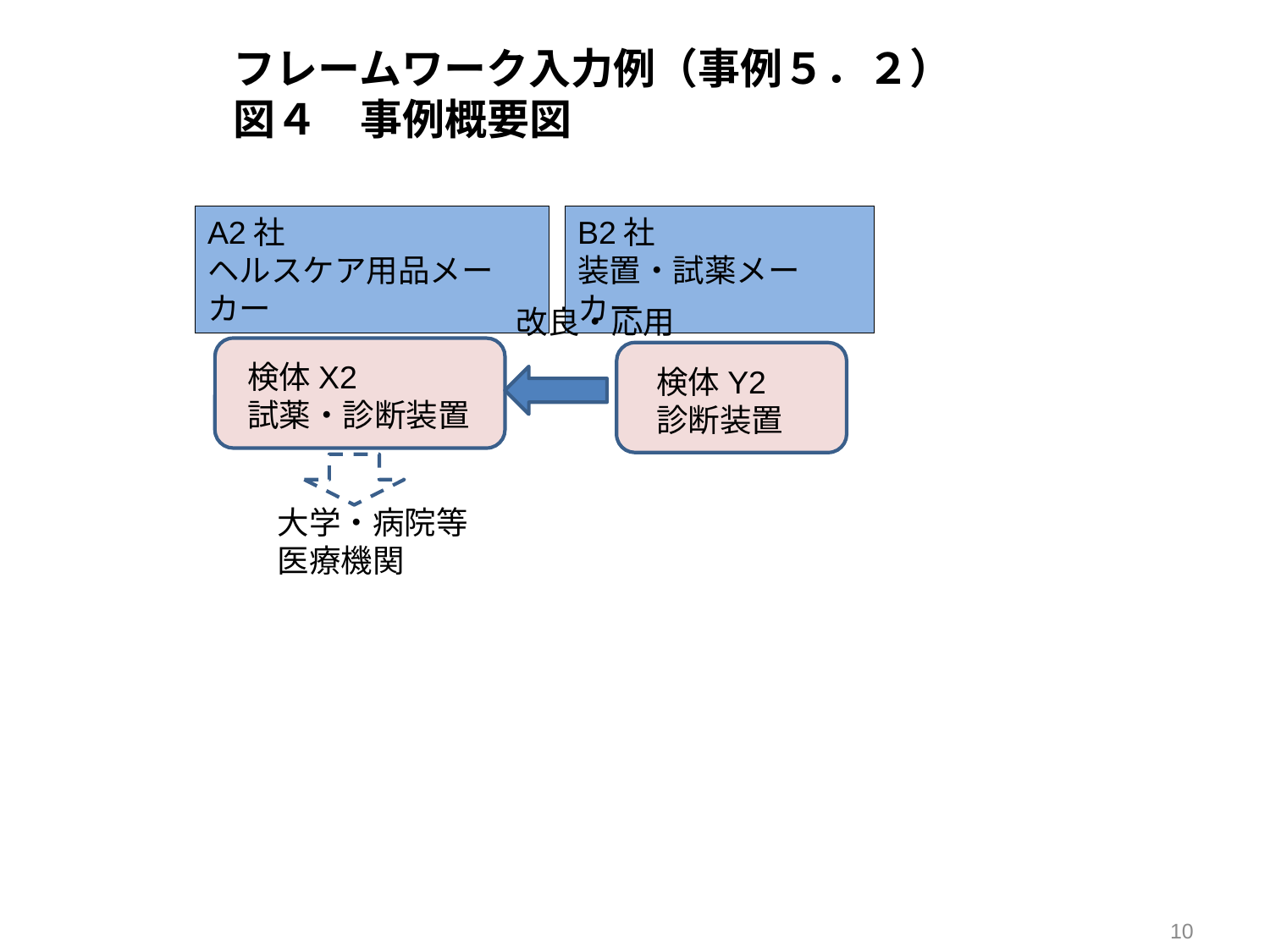

フレームワーク入力例（事例５．２）
図４　事例概要図
A2社
ヘルスケア用品メーカー
B2社
装置・試薬メーカー
改良・応用

検体X2
試薬・診断装置

検体Y2
診断装置

大学・病院等
医療機関
10